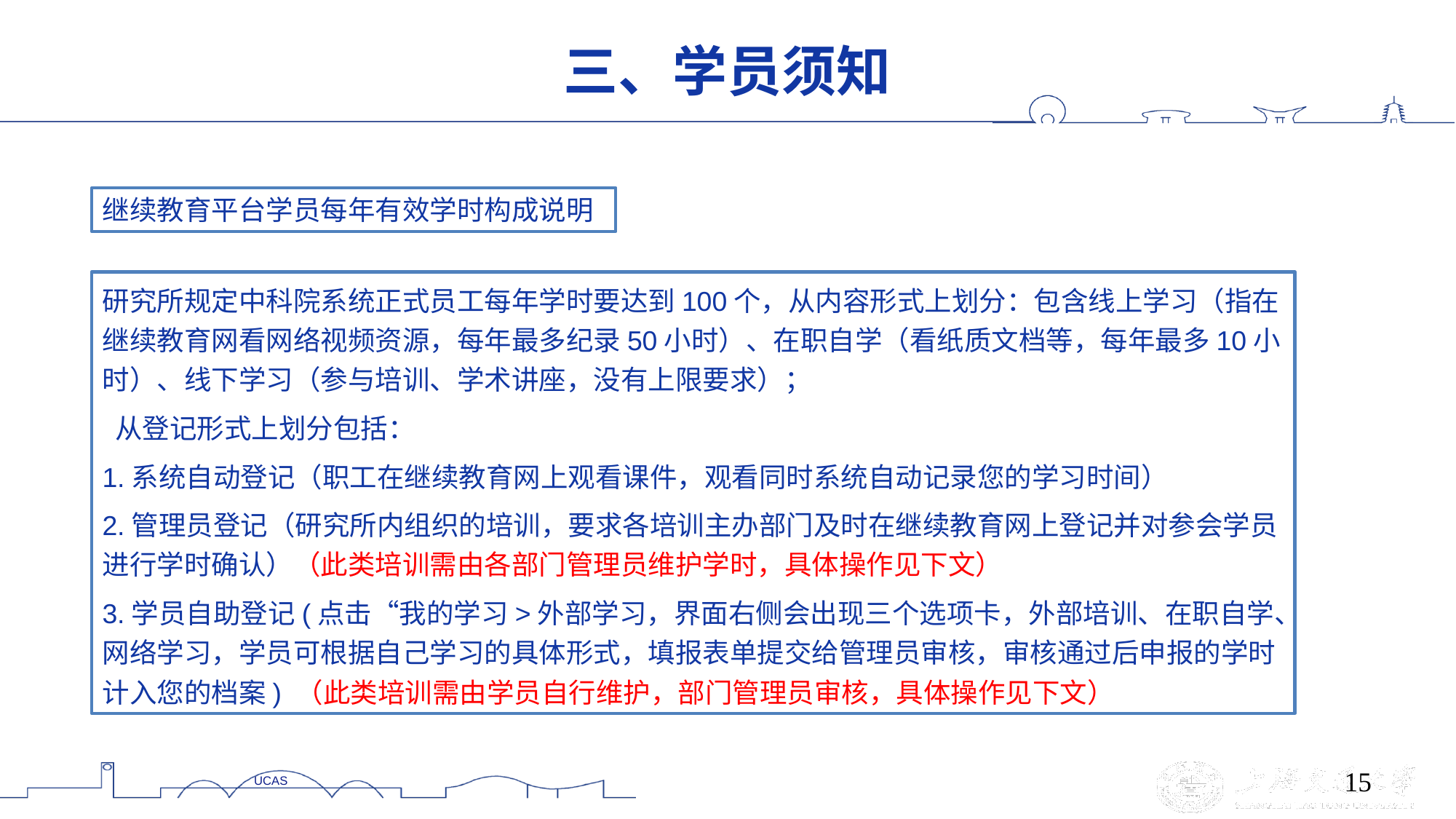

三、学员须知

继续教育平台学员每年有效学时构成说明
研究所规定中科院系统正式员工每年学时要达到100个，从内容形式上划分：包含线上学习（指在继续教育网看网络视频资源，每年最多纪录50小时）、在职自学（看纸质文档等，每年最多10小时）、线下学习（参与培训、学术讲座，没有上限要求）；
 从登记形式上划分包括：
1.系统自动登记（职工在继续教育网上观看课件，观看同时系统自动记录您的学习时间）
2.管理员登记（研究所内组织的培训，要求各培训主办部门及时在继续教育网上登记并对参会学员进行学时确认）（此类培训需由各部门管理员维护学时，具体操作见下文）
3.学员自助登记(点击“我的学习>外部学习，界面右侧会出现三个选项卡，外部培训、在职自学、网络学习，学员可根据自己学习的具体形式，填报表单提交给管理员审核，审核通过后申报的学时计入您的档案) （此类培训需由学员自行维护，部门管理员审核，具体操作见下文）